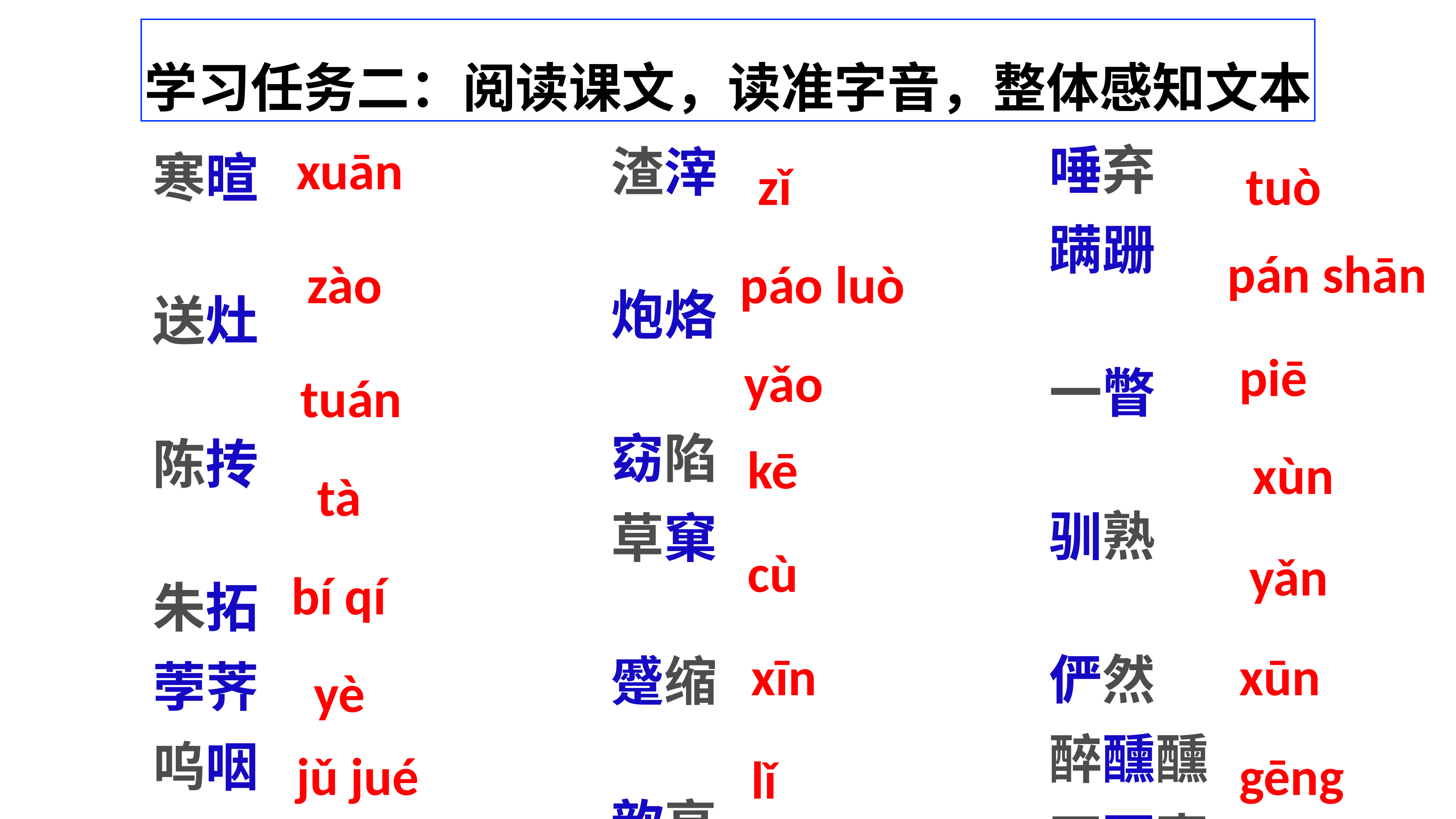

学习任务二：阅读课文，读准字音，整体感知文本
xuān
唾弃
蹒跚
一瞥
驯熟
俨然
醉醺醺
不更事
渣滓
炮烙
窈陷
草窠
蹙缩
歆享
牲醴
寒暄
送灶
陈抟
朱拓
荸荠
呜咽
咀嚼
zǐ
tuò
pán shān
zào
páo luò
piē
yǎo
tuán
kē
xùn
tà
cù
yǎn
bí qí
xūn
xīn
yè
gēng
jǔ jué
lǐ